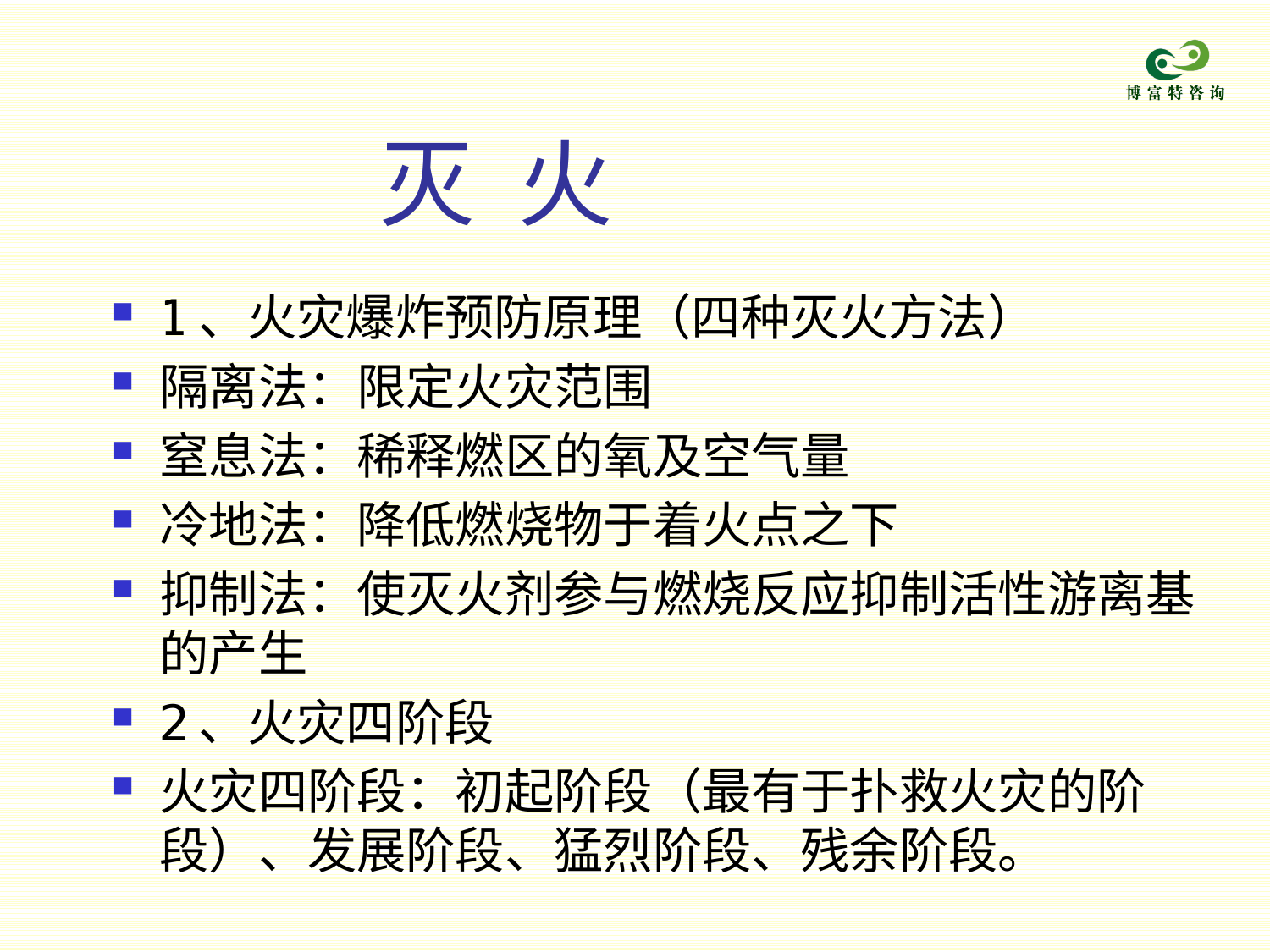

# 灭  火
1、火灾爆炸预防原理（四种灭火方法）
隔离法：限定火灾范围
窒息法：稀释燃区的氧及空气量
冷地法：降低燃烧物于着火点之下
抑制法：使灭火剂参与燃烧反应抑制活性游离基的产生
2、火灾四阶段
火灾四阶段：初起阶段（最有于扑救火灾的阶段）、发展阶段、猛烈阶段、残余阶段。